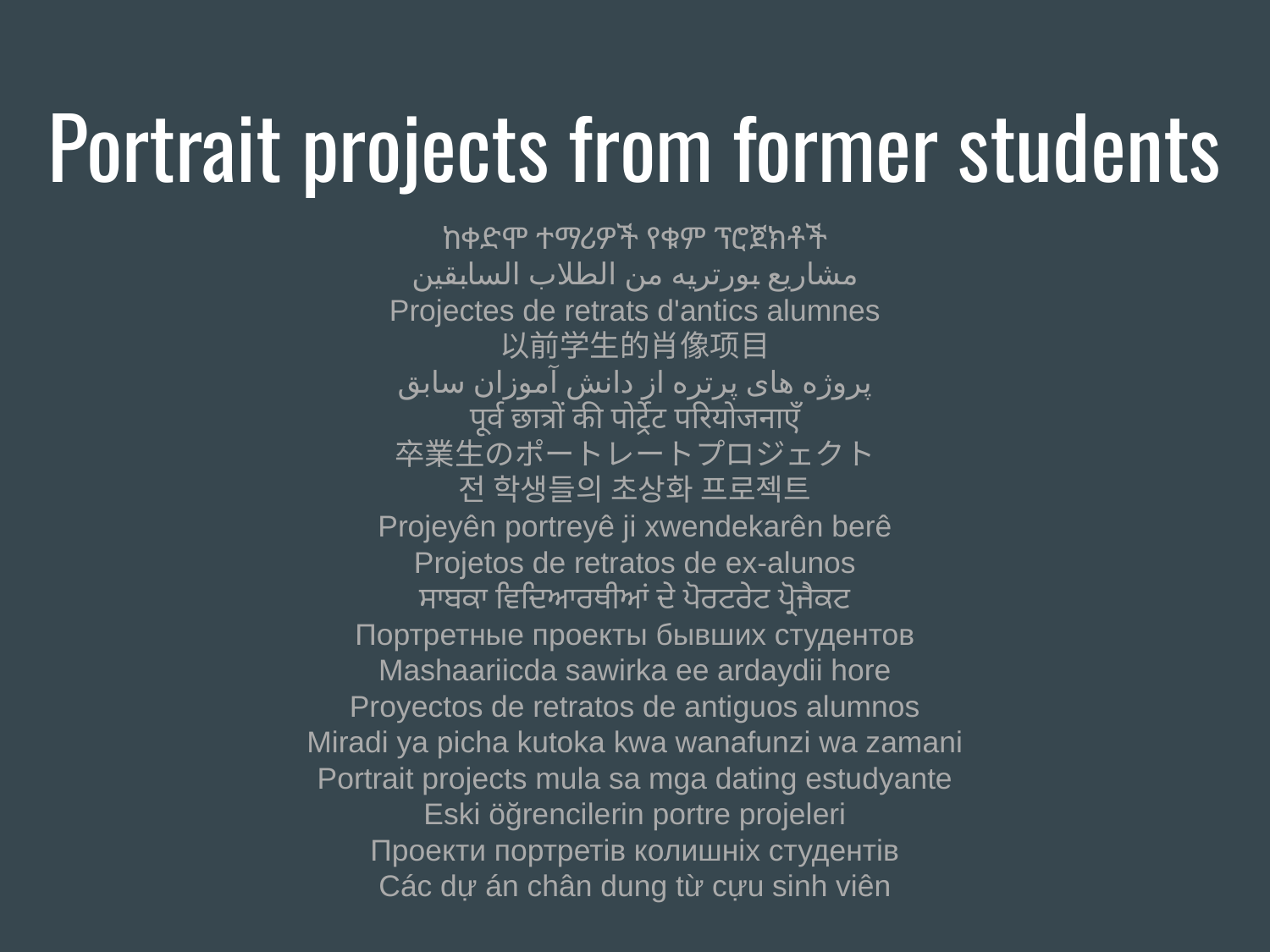

Portrait projects from former students

ከቀድሞ ተማሪዎች የቁም ፕሮጀክቶች
مشاريع بورتريه من الطلاب السابقين
Projectes de retrats d'antics alumnes
以前学生的肖像项目
پروژه های پرتره از دانش آموزان سابق
पूर्व छात्रों की पोर्ट्रेट परियोजनाएँ
卒業生のポートレートプロジェクト
전 학생들의 초상화 프로젝트
Projeyên portreyê ji xwendekarên berê
Projetos de retratos de ex-alunos
ਸਾਬਕਾ ਵਿਦਿਆਰਥੀਆਂ ਦੇ ਪੋਰਟਰੇਟ ਪ੍ਰੋਜੈਕਟ
Портретные проекты бывших студентов
Mashaariicda sawirka ee ardaydii hore
Proyectos de retratos de antiguos alumnos
Miradi ya picha kutoka kwa wanafunzi wa zamani
Portrait projects mula sa mga dating estudyante
Eski öğrencilerin portre projeleri
Проекти портретів колишніх студентів
Các dự án chân dung từ cựu sinh viên